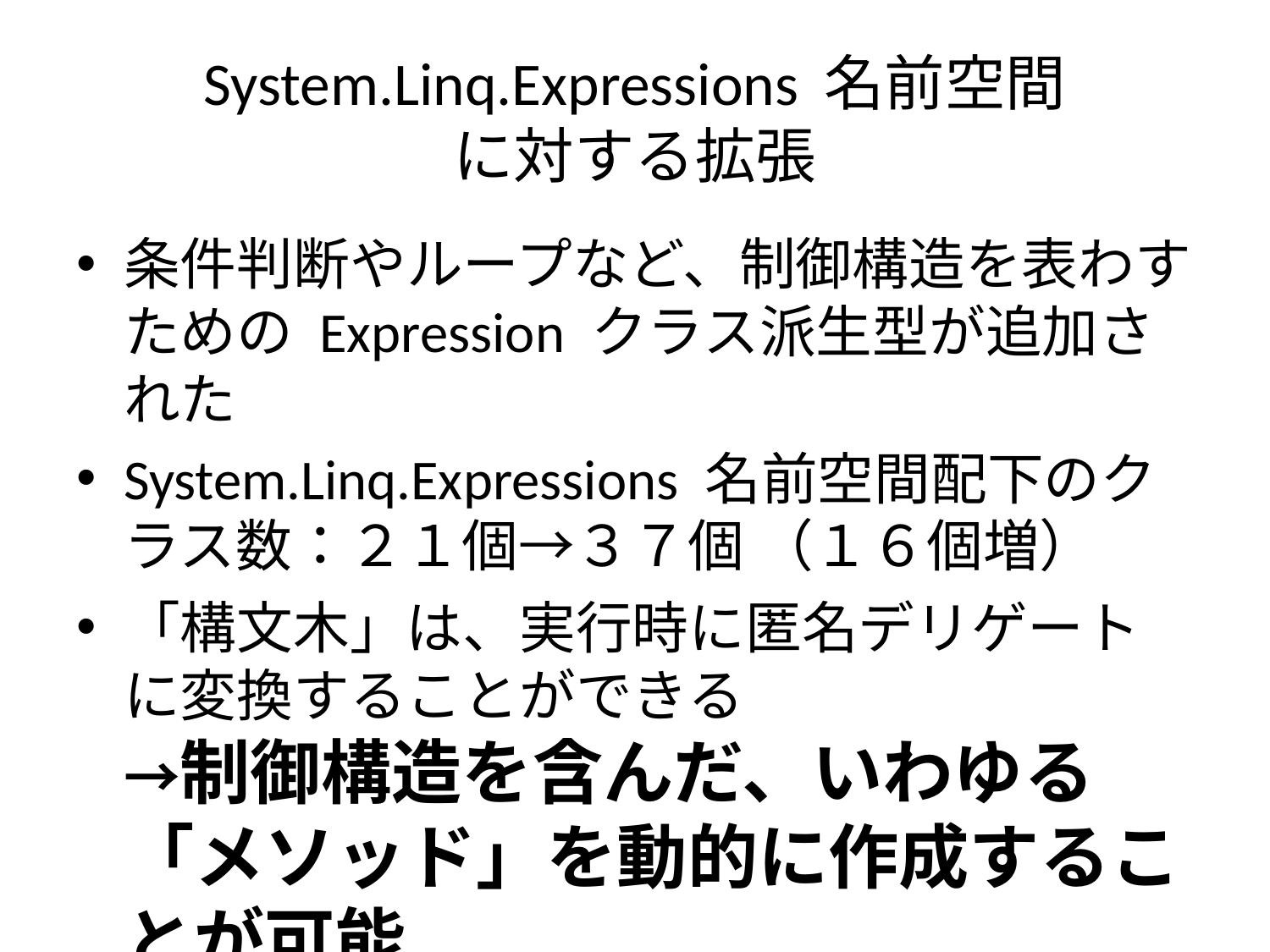

# System.Linq.Expressions 名前空間 に対する拡張
条件判断やループなど、制御構造を表わすための Expression クラス派生型が追加された
System.Linq.Expressions 名前空間配下のクラス数：２１個→３７個 （１６個増）
「構文木」は、実行時に匿名デリゲートに変換することができる
→制御構造を含んだ、いわゆる「メソッド」を動的に作成することが可能